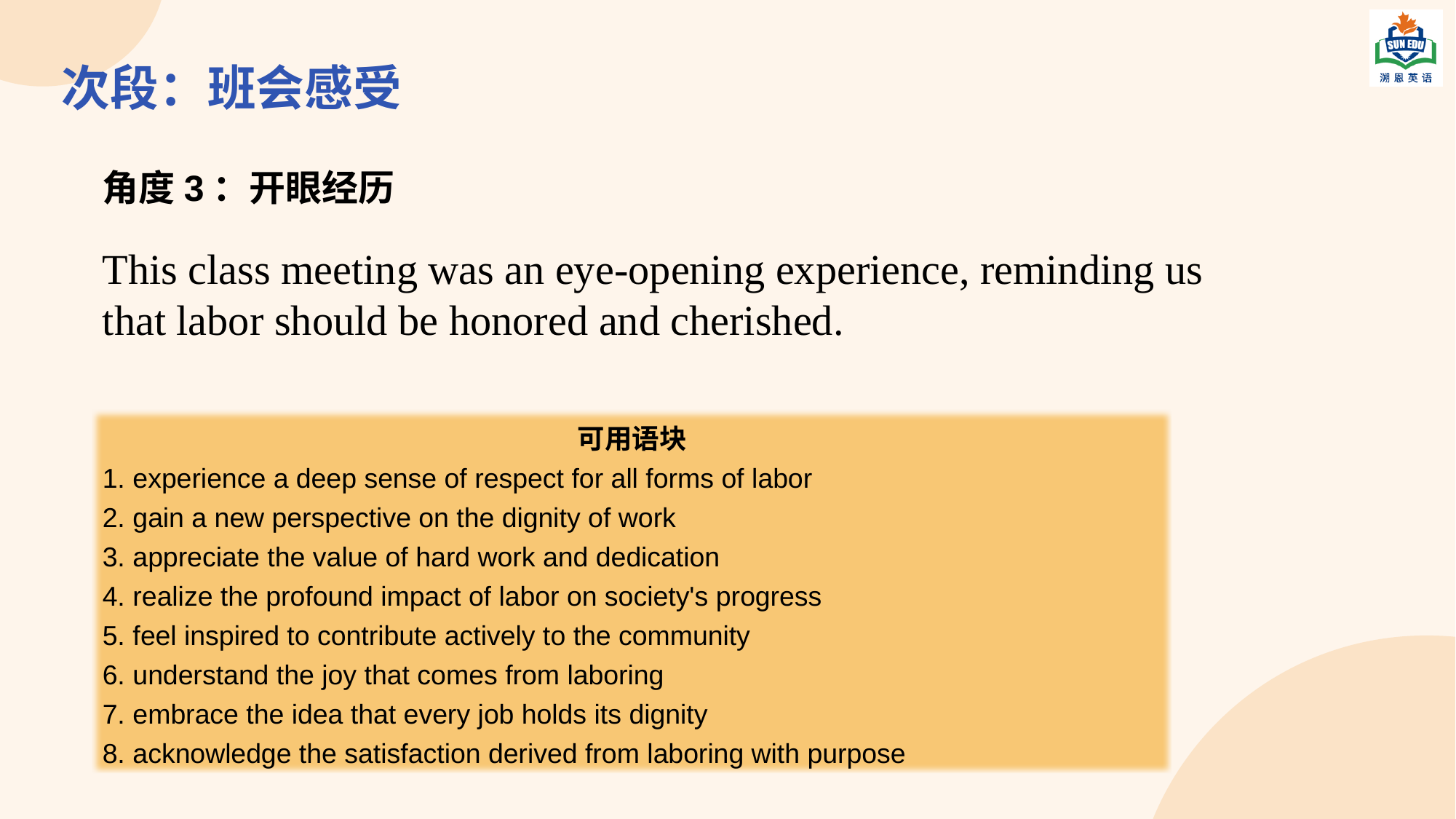

次段：班会感受
角度3：开眼经历
This class meeting was an eye-opening experience, reminding us that labor should be honored and cherished.
可用语块
1. experience a deep sense of respect for all forms of labor
2. gain a new perspective on the dignity of work
3. appreciate the value of hard work and dedication
4. realize the profound impact of labor on society's progress
5. feel inspired to contribute actively to the community
6. understand the joy that comes from laboring
7. embrace the idea that every job holds its dignity
8. acknowledge the satisfaction derived from laboring with purpose